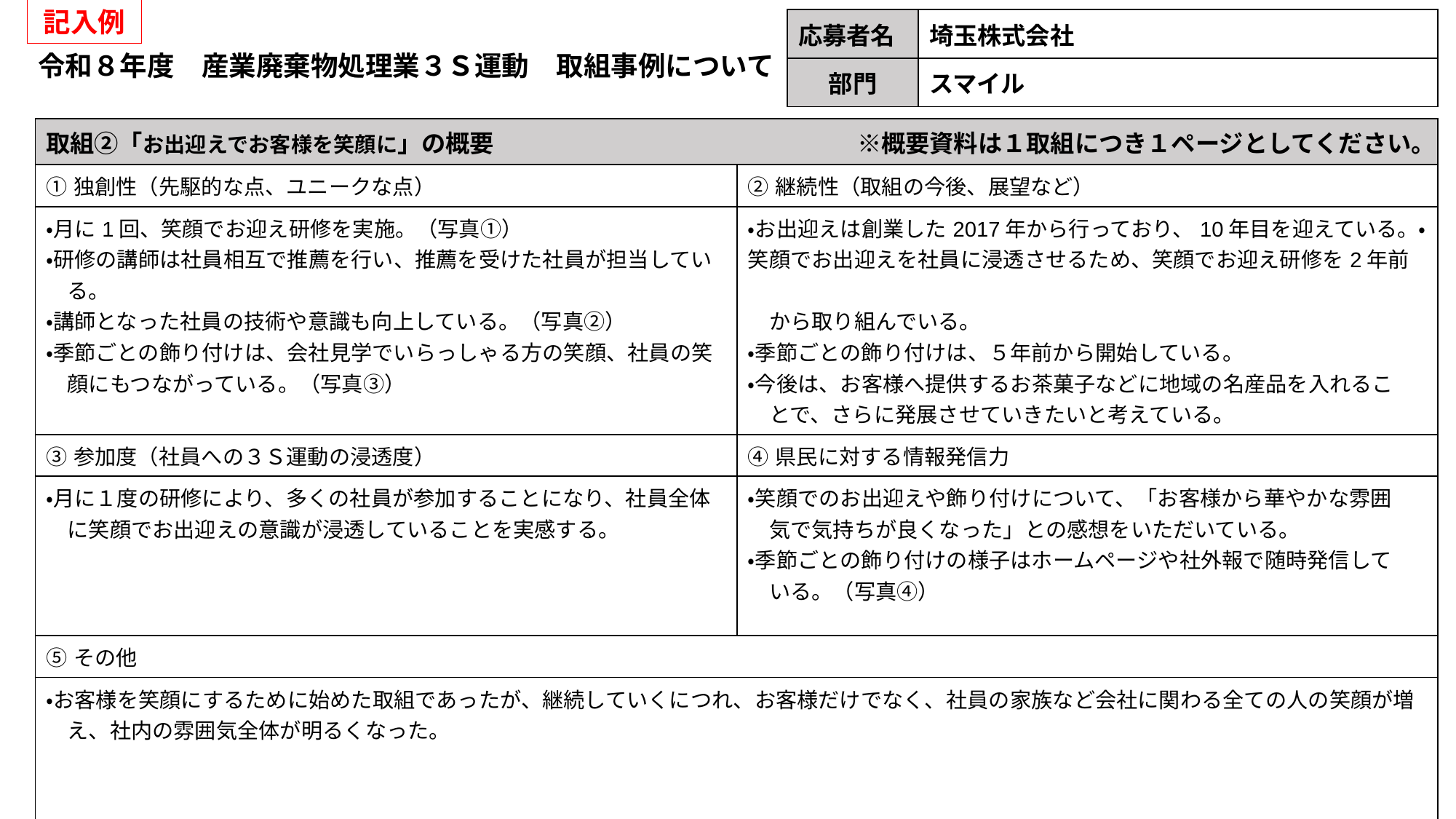

記入例
| 応募者名 | 埼玉株式会社 |
| --- | --- |
令和８年度　産業廃棄物処理業３Ｓ運動　取組事例について
| 部門 | スマイル |
| --- | --- |
| 取組②「お出迎えでお客様を笑顔に」の概要　　　　　　　　　　　　　　　※概要資料は１取組につき１ページとしてください。 |  |
| --- | --- |
| ①独創性（先駆的な点、ユニークな点） | ②継続性（取組の今後、展望など） |
| ・月に1回、笑顔でお迎え研修を実施。（写真➀） ・研修の講師は社員相互で推薦を行い、推薦を受けた社員が担当してい 　る。 ・講師となった社員の技術や意識も向上している。（写真②） ・季節ごとの飾り付けは、会社見学でいらっしゃる方の笑顔、社員の笑 　顔にもつながっている。（写真③） | ・お出迎えは創業した2017年から行っており、10年目を迎えている。・笑顔でお出迎えを社員に浸透させるため、笑顔でお迎え研修を2年前　 　から取り組んでいる。 ・季節ごとの飾り付けは、５年前から開始している。 ・今後は、お客様へ提供するお茶菓子などに地域の名産品を入れるこ 　とで、さらに発展させていきたいと考えている。 |
| ③参加度（社員への３Ｓ運動の浸透度） | ④県民に対する情報発信力 |
| ・月に１度の研修により、多くの社員が参加することになり、社員全体 　に笑顔でお出迎えの意識が浸透していることを実感する。 | ・笑顔でのお出迎えや飾り付けについて、「お客様から華やかな雰囲 　気で気持ちが良くなった」との感想をいただいている。 ・季節ごとの飾り付けの様子はホームページや社外報で随時発信して 　いる。（写真④） |
| ⑤その他 |  |
| ・お客様を笑顔にするために始めた取組であったが、継続していくにつれ、お客様だけでなく、社員の家族など会社に関わる全ての人の笑顔が増 　え、社内の雰囲気全体が明るくなった。 |  |